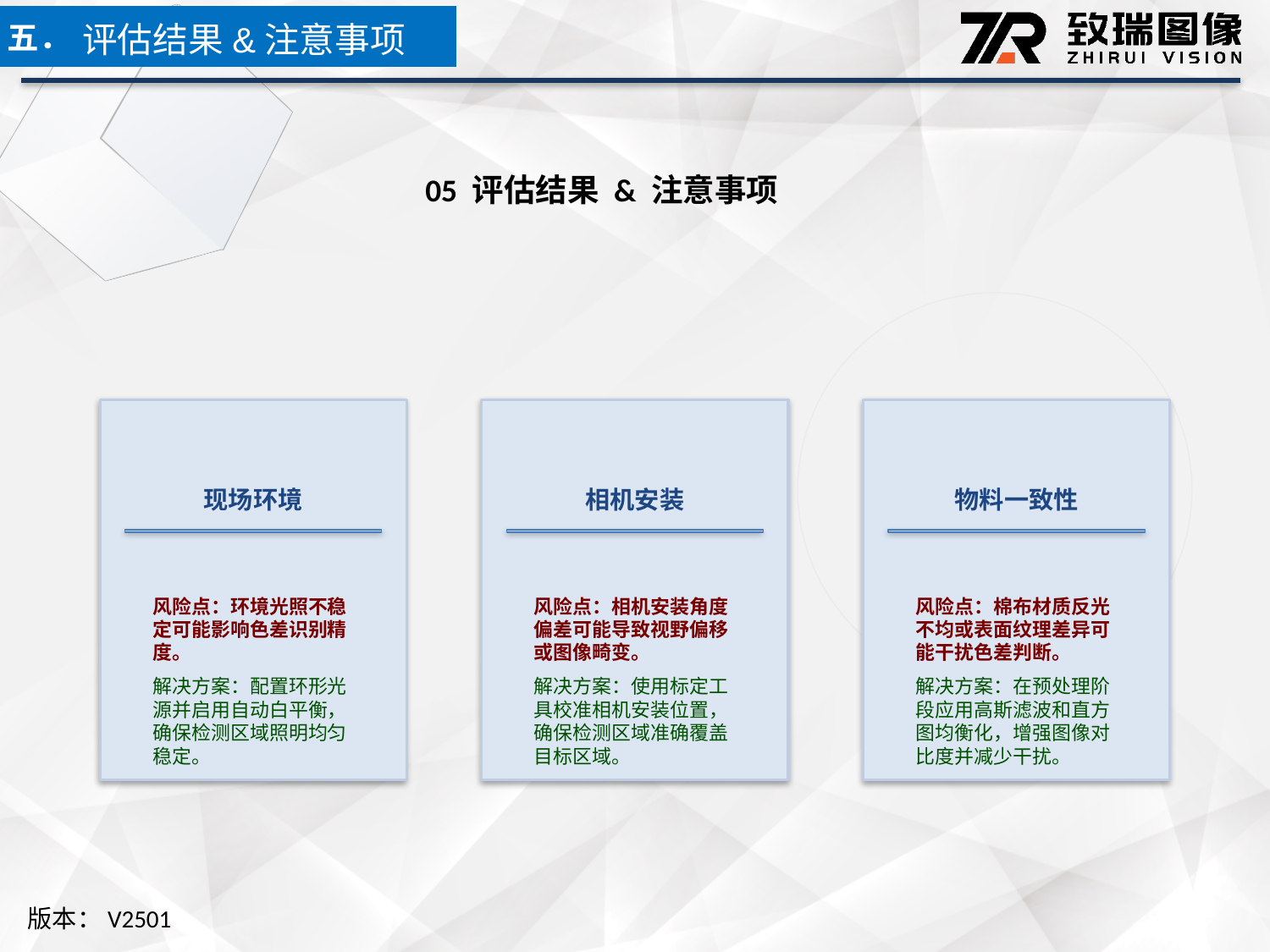

五．
评估结果&注意事项

05 评估结果 & 注意事项

现场环境

相机安装

物料一致性

风险点：环境光照不稳定可能影响色差识别精度。
解决方案：配置环形光源并启用自动白平衡，确保检测区域照明均匀稳定。

风险点：相机安装角度偏差可能导致视野偏移或图像畸变。
解决方案：使用标定工具校准相机安装位置，确保检测区域准确覆盖目标区域。

风险点：棉布材质反光不均或表面纹理差异可能干扰色差判断。
解决方案：在预处理阶段应用高斯滤波和直方图均衡化，增强图像对比度并减少干扰。